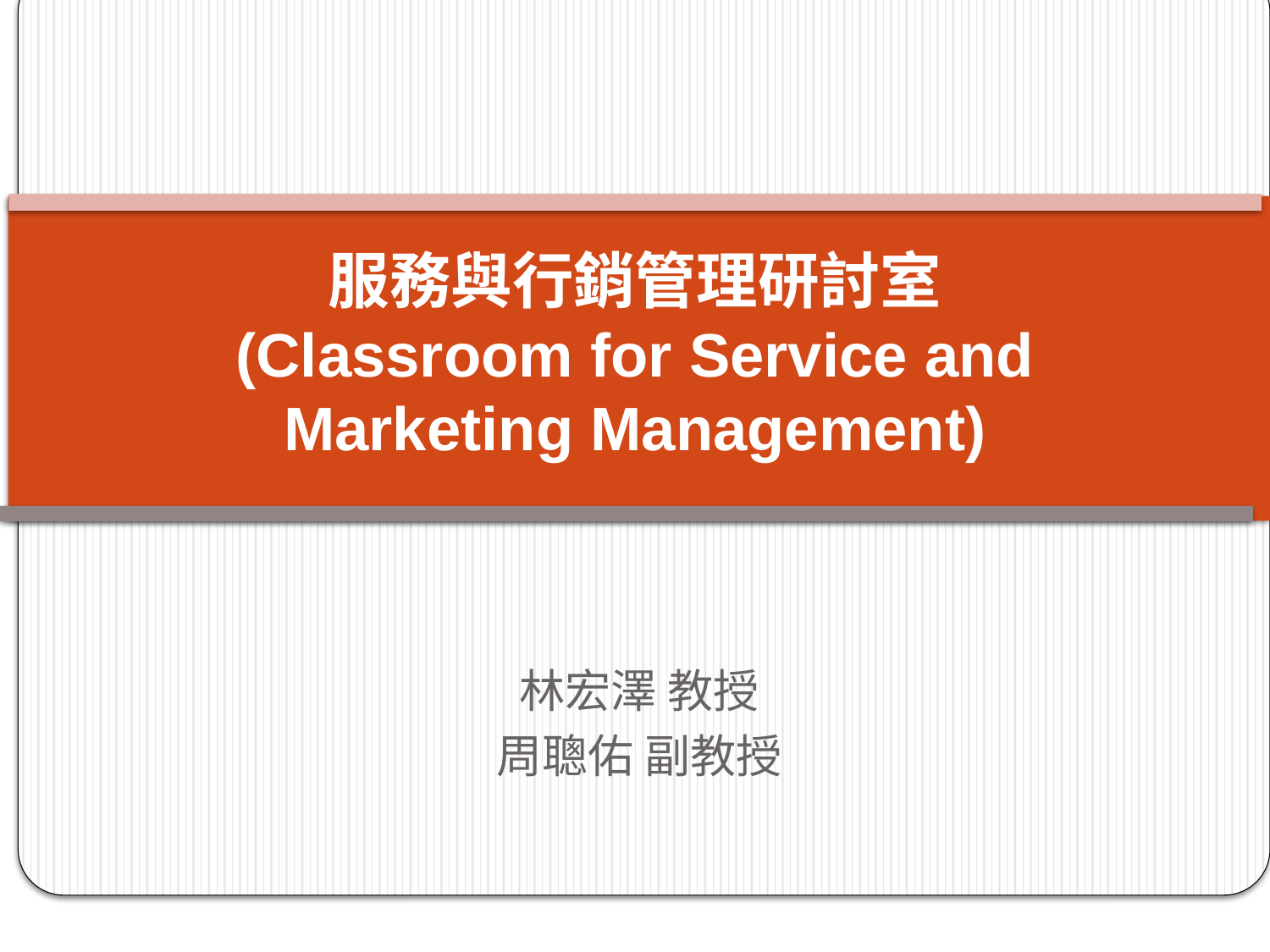

# 服務與行銷管理研討室 (Classroom for Service and Marketing Management)
林宏澤 教授
周聰佑 副教授